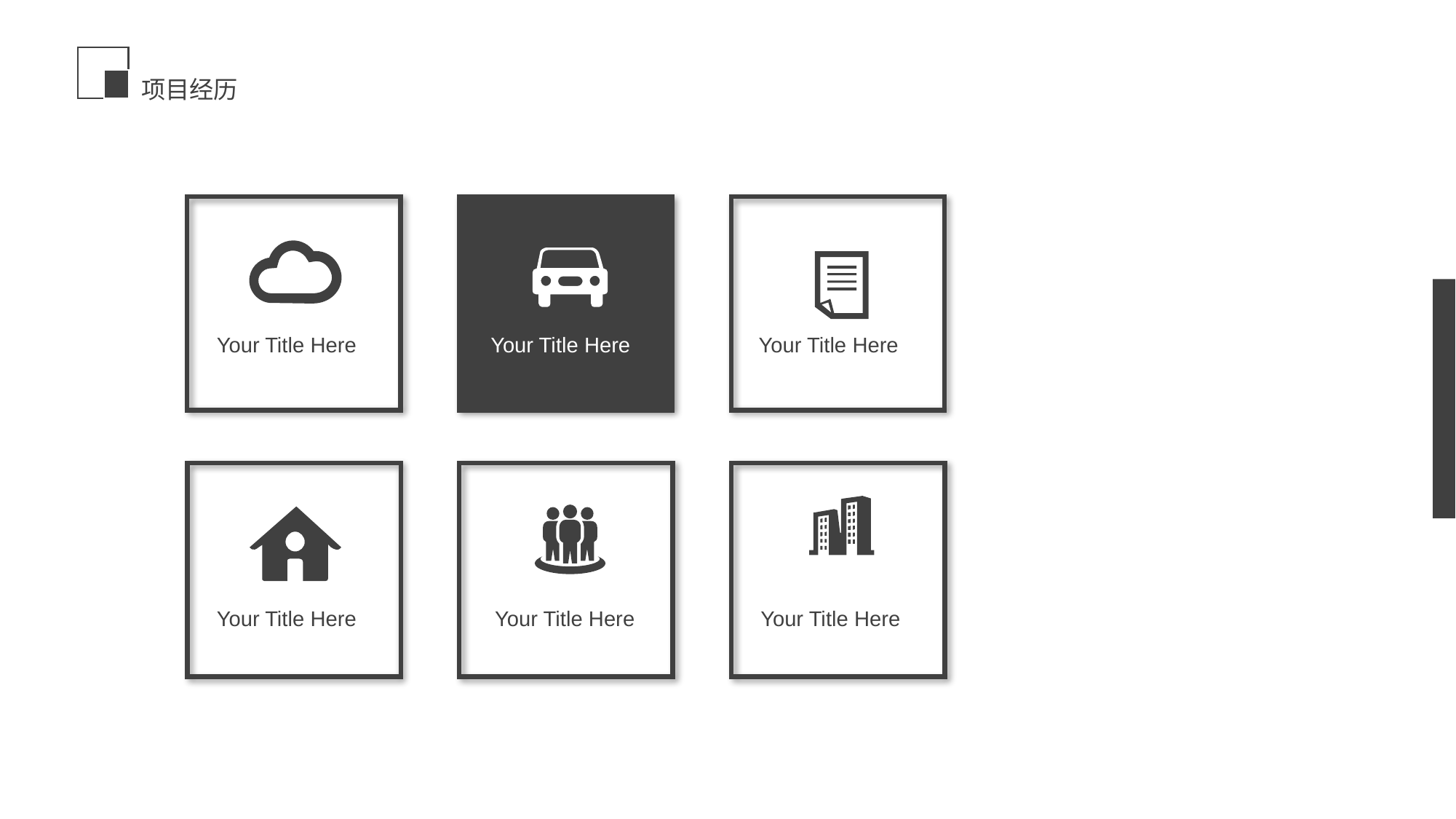

项目经历

Your Title Here
Your Title Here
Your Title Here

Your Title Here
Your Title Here
Your Title Here